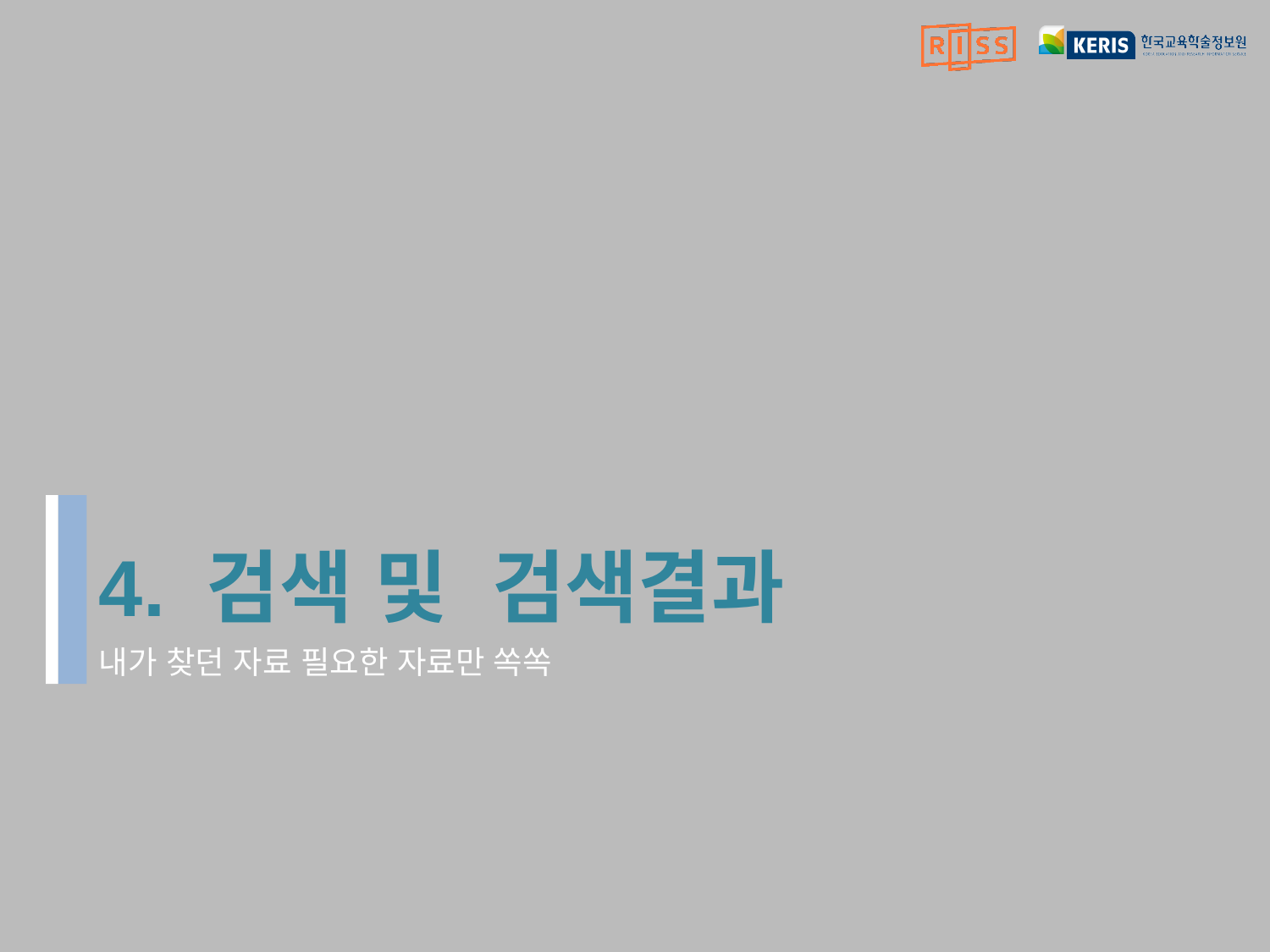

# 4. 검색 및  검색결과
내가 찾던 자료 필요한 자료만 쏙쏙